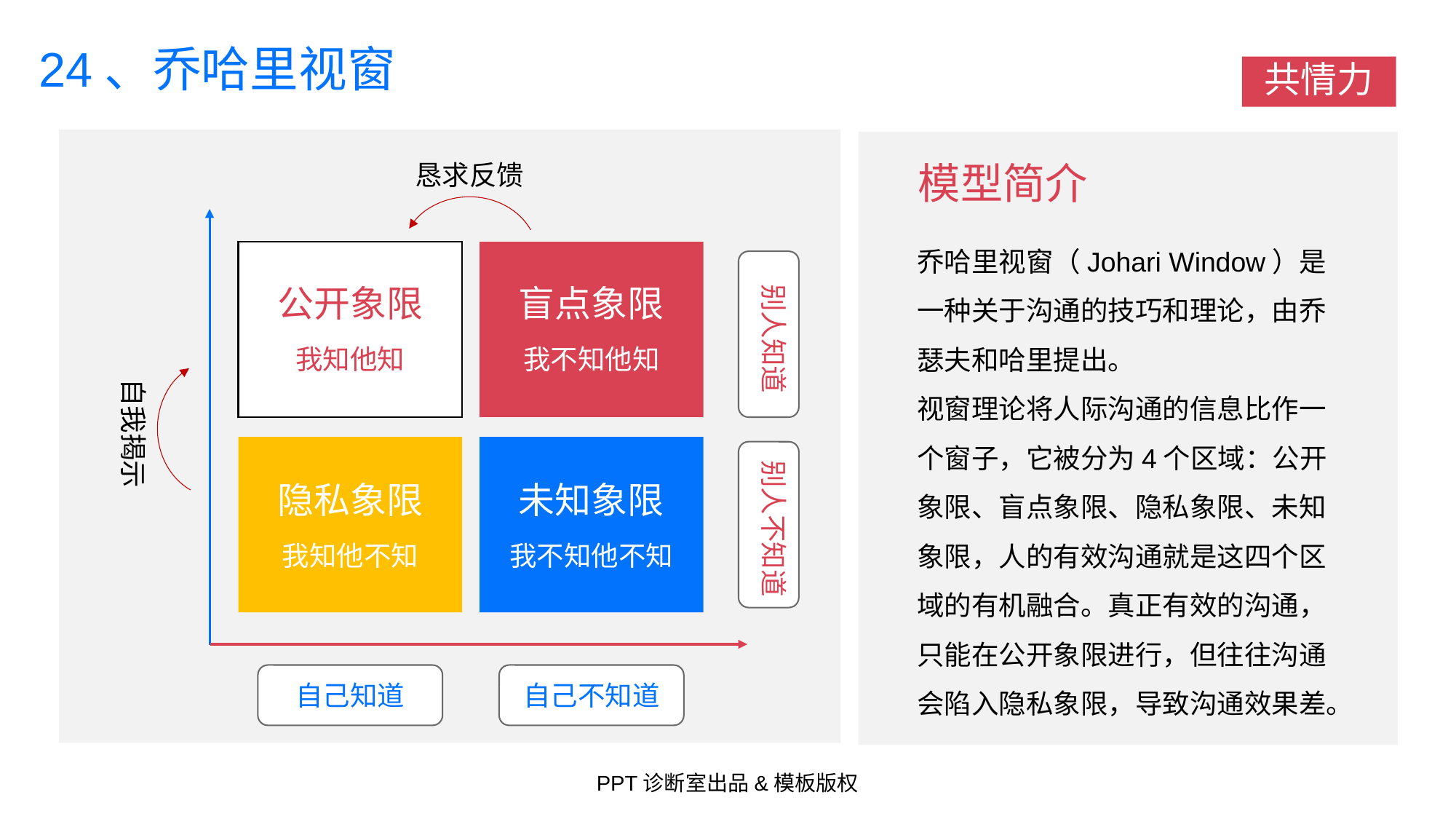

24、乔哈里视窗
共情力

模型简介
乔哈里视窗（Johari Window）是一种关于沟通的技巧和理论，由乔瑟夫和哈里提出。
视窗理论将人际沟通的信息比作一个窗子，它被分为4个区域：公开象限、盲点象限、隐私象限、未知象限，人的有效沟通就是这四个区域的有机融合。真正有效的沟通，只能在公开象限进行，但往往沟通会陷入隐私象限，导致沟通效果差。
恳求反馈

别人知道
公开象限
我知他知
盲点象限

我不知他知

自我揭示

别人不知道
隐私象限
未知象限

我知他不知
我不知他不知

自己知道
自己不知道
PPT诊断室出品&模板版权